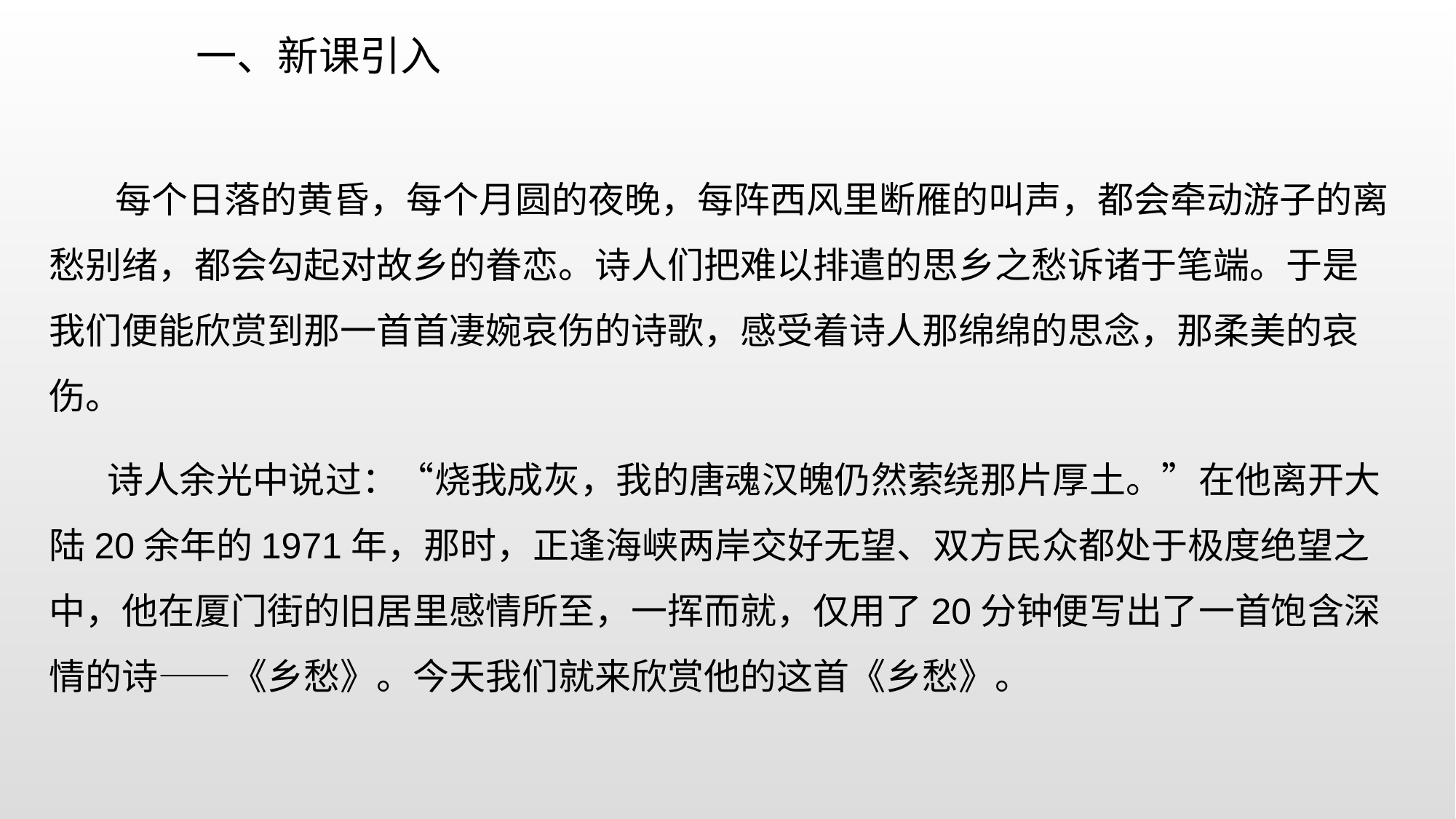

一、新课引入

       每个日落的黄昏，每个月圆的夜晚，每阵西风里断雁的叫声，都会牵动游子的离愁别绪，都会勾起对故乡的眷恋。诗人们把难以排遣的思乡之愁诉诸于笔端。于是我们便能欣赏到那一首首凄婉哀伤的诗歌，感受着诗人那绵绵的思念，那柔美的哀伤。
      诗人余光中说过：“烧我成灰，我的唐魂汉魄仍然萦绕那片厚土。”在他离开大陆20余年的1971年，那时，正逢海峡两岸交好无望、双方民众都处于极度绝望之中，他在厦门街的旧居里感情所至，一挥而就，仅用了20分钟便写出了一首饱含深情的诗——《乡愁》。今天我们就来欣赏他的这首《乡愁》。